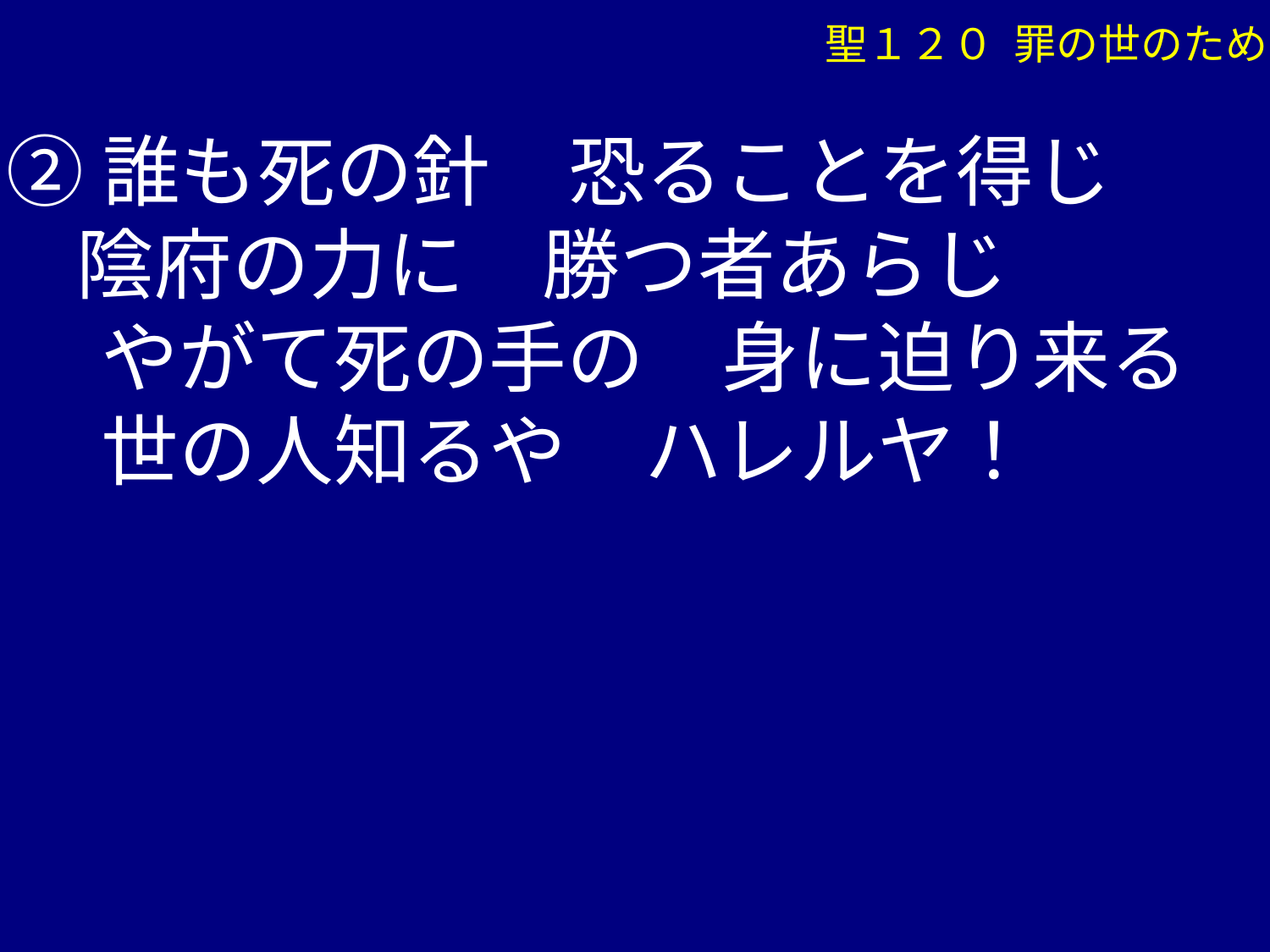

聖１２０  罪の世のため
➁誰も死の針　恐ることを得じ
   陰府の力に　勝つ者あらじ
　 やがて死の手の　身に迫り来る
　 世の人知るや　ハレルヤ！